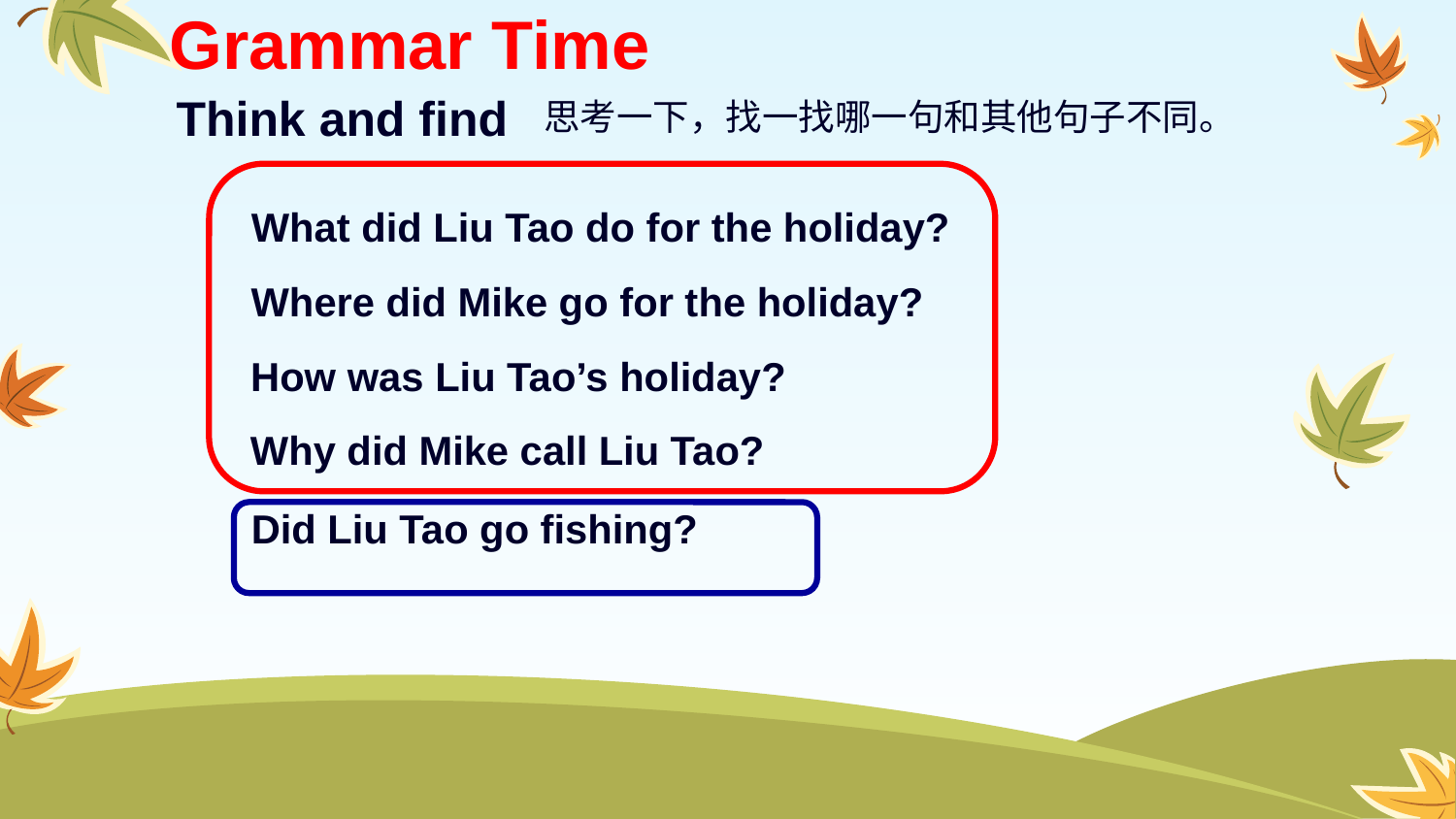

Grammar Time
Think and find
思考一下，找一找哪一句和其他句子不同。

What did Liu Tao do for the holiday?
Where did Mike go for the holiday?
How was Liu Tao’s holiday?
Why did Mike call Liu Tao?
Did Liu Tao go fishing?